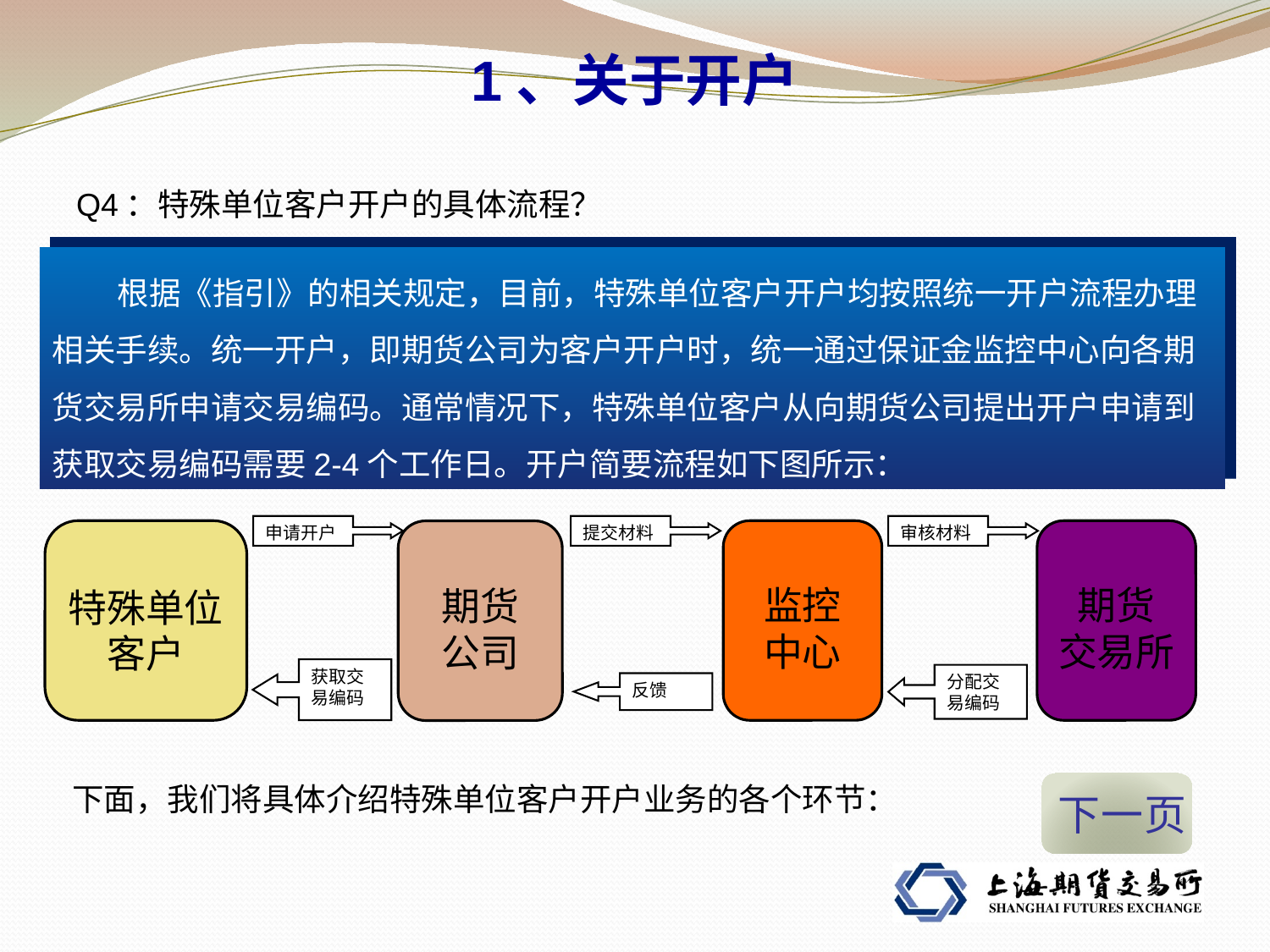

# 1、关于开户
Q4：特殊单位客户开户的具体流程？

        根据《指引》的相关规定，目前，特殊单位客户开户均按照统一开户流程办理相关手续。统一开户，即期货公司为客户开户时，统一通过保证金监控中心向各期货交易所申请交易编码。通常情况下，特殊单位客户从向期货公司提出开户申请到获取交易编码需要2-4个工作日。开户简要流程如下图所示：
申请开户
提交材料
审核材料

特殊单位
客户

监控
中心

期货
交易所

期货
公司
获取交易编码

分配交易编码

反馈

下面，我们将具体介绍特殊单位客户开户业务的各个环节：

下一页